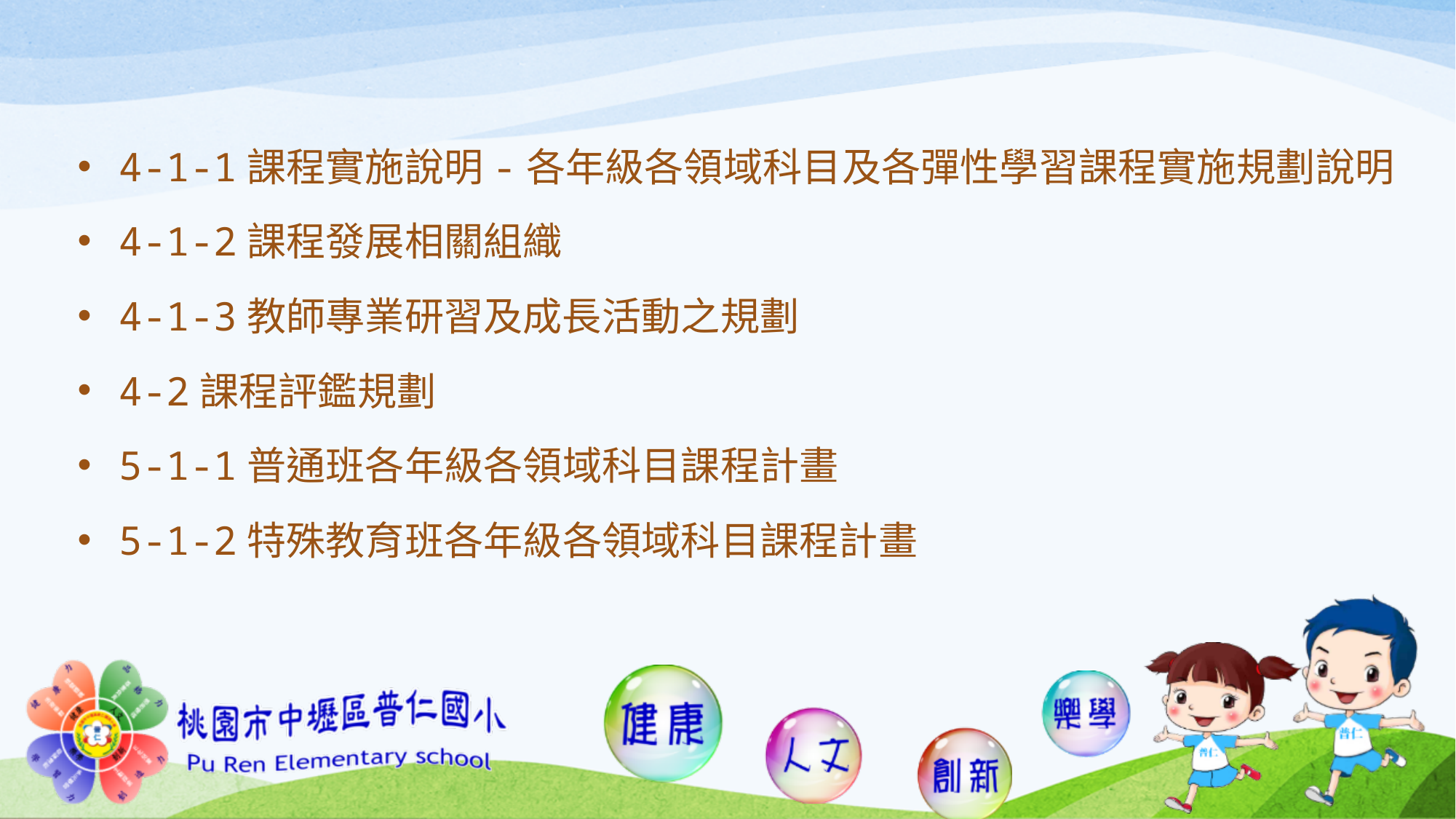

4-1-1課程實施說明-各年級各領域科目及各彈性學習課程實施規劃說明
4-1-2課程發展相關組織
4-1-3教師專業研習及成長活動之規劃
4-2課程評鑑規劃
5-1-1普通班各年級各領域科目課程計畫
5-1-2特殊教育班各年級各領域科目課程計畫